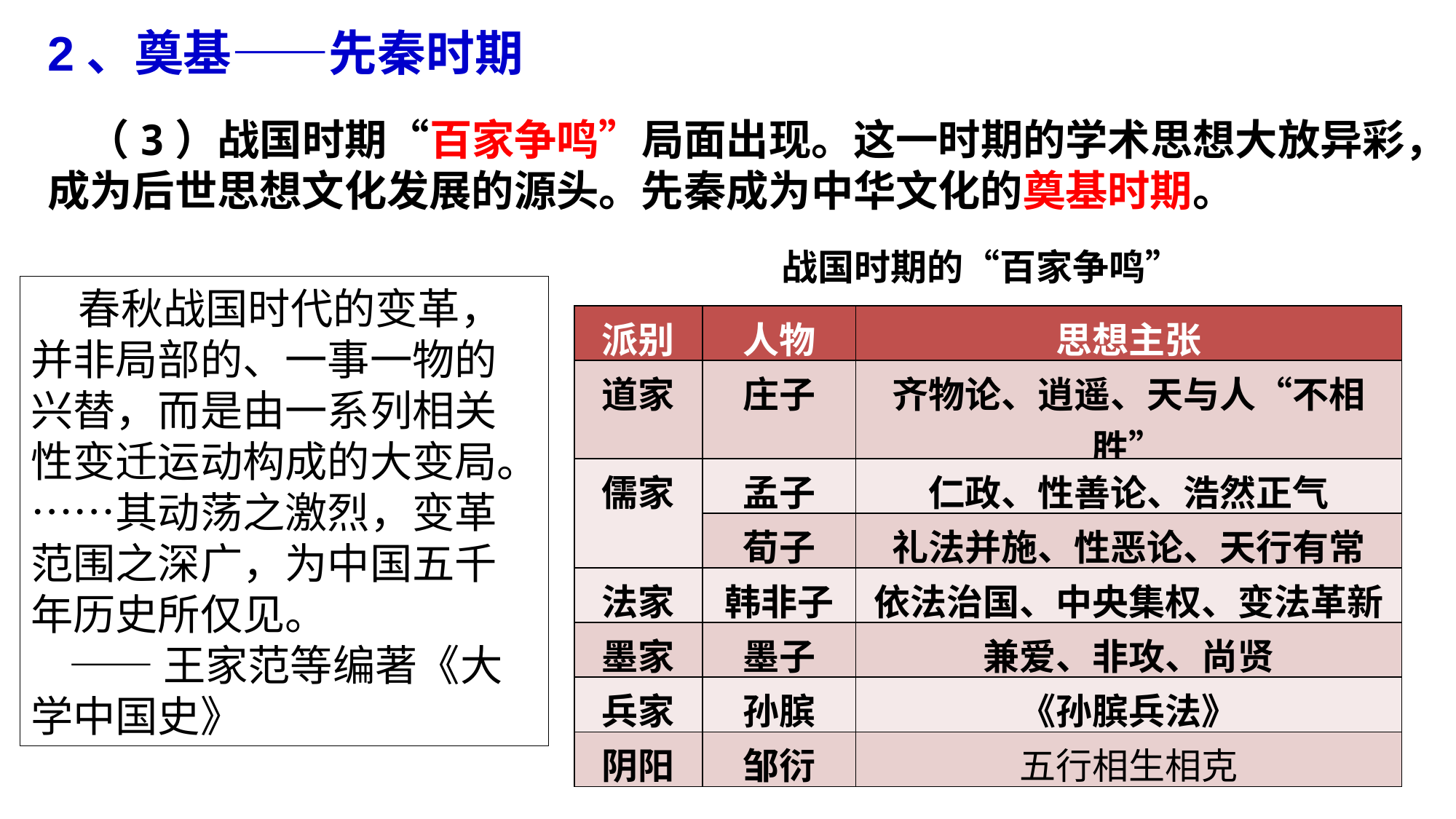

2、奠基——先秦时期
   （3）战国时期“百家争鸣”局面出现。这一时期的学术思想大放异彩，成为后世思想文化发展的源头。先秦成为中华文化的奠基时期。
战国时期的“百家争鸣”
    春秋战国时代的变革，并非局部的、一事一物的兴替，而是由一系列相关性变迁运动构成的大变局。……其动荡之激烈，变革范围之深广，为中国五千年历史所仅见。
    ——王家范等编著《大学中国史》
| 派别 | 人物 | 思想主张 |
| --- | --- | --- |
| 道家 | 庄子 | 齐物论、逍遥、天与人“不相胜” |
| 儒家 | 孟子 | 仁政、性善论、浩然正气 |
|  | 荀子 | 礼法并施、性恶论、天行有常 |
| 法家 | 韩非子 | 依法治国、中央集权、变法革新 |
| 墨家 | 墨子 | 兼爱、非攻、尚贤 |
| 兵家 | 孙膑 | 《孙膑兵法》 |
| 阴阳 | 邹衍 | 五行相生相克 |